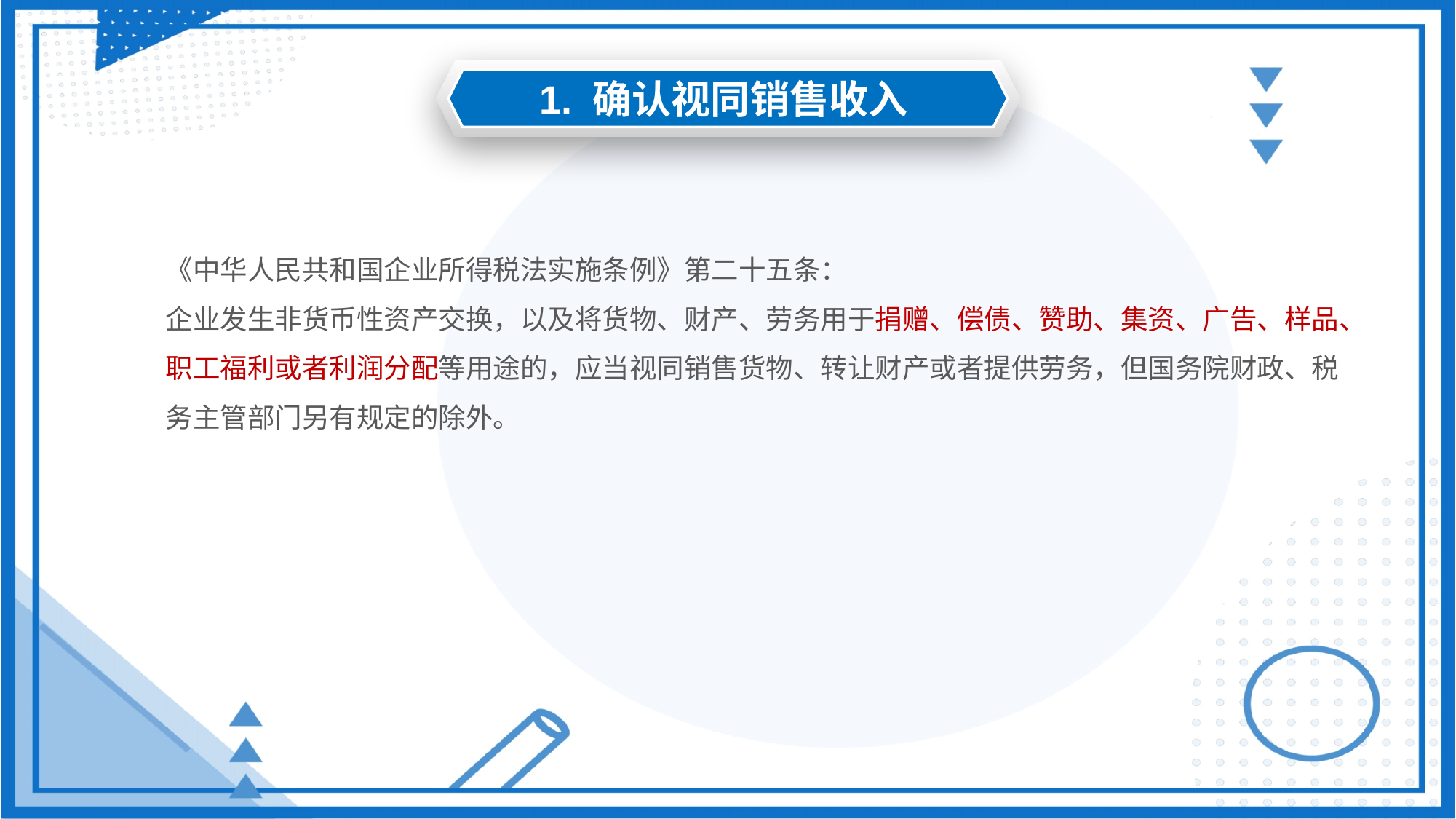

1. 确认视同销售收入
《中华人民共和国企业所得税法实施条例》第二十五条：
企业发生非货币性资产交换，以及将货物、财产、劳务用于捐赠、偿债、赞助、集资、广告、样品、职工福利或者利润分配等用途的，应当视同销售货物、转让财产或者提供劳务，但国务院财政、税务主管部门另有规定的除外。